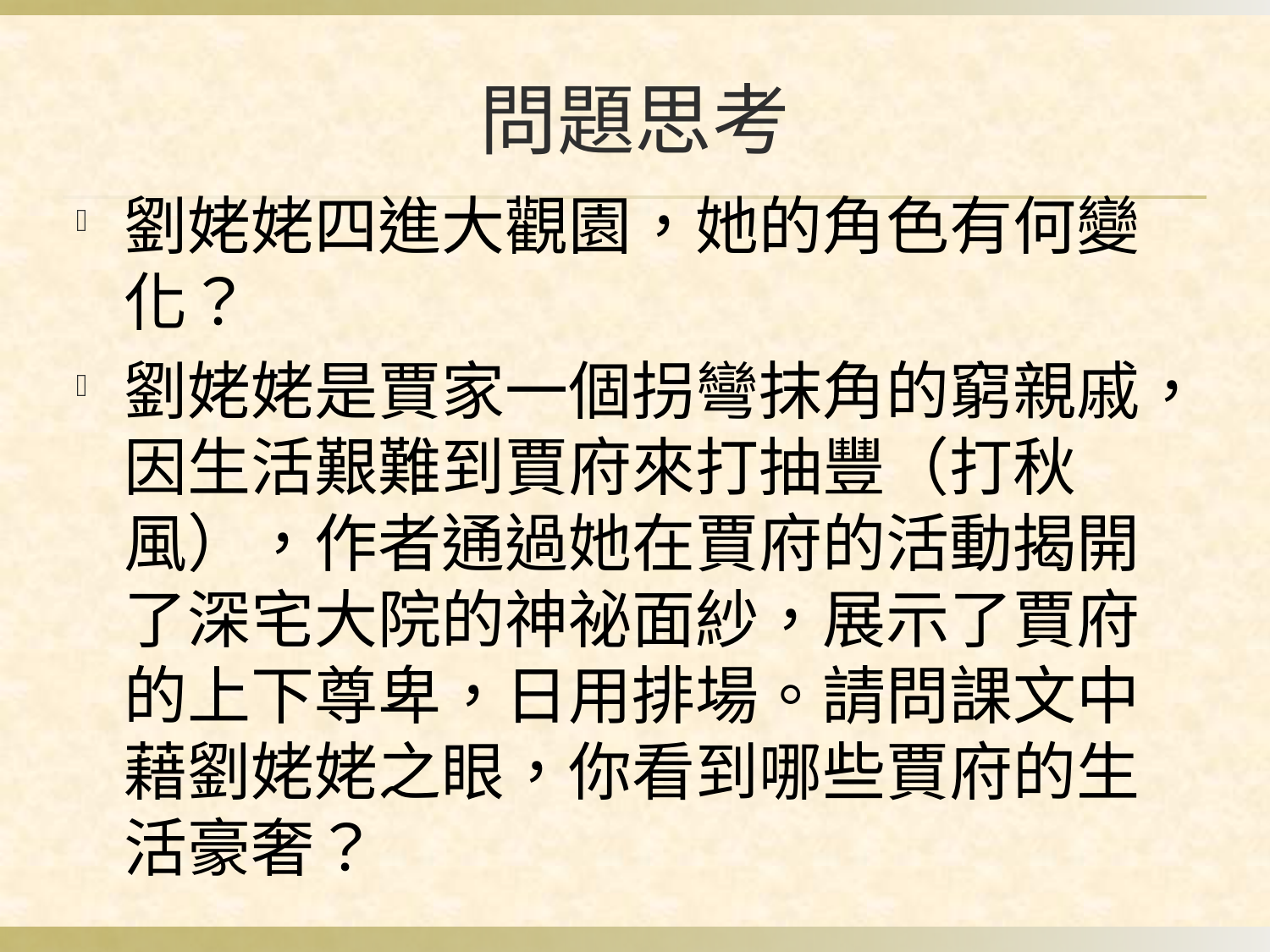

# 問題思考
劉姥姥四進大觀園，她的角色有何變化？
劉姥姥是賈家一個拐彎抹角的窮親戚，因生活艱難到賈府來打抽豐（打秋風），作者通過她在賈府的活動揭開了深宅大院的神祕面紗，展示了賈府的上下尊卑，日用排場。請問課文中藉劉姥姥之眼，你看到哪些賈府的生活豪奢？